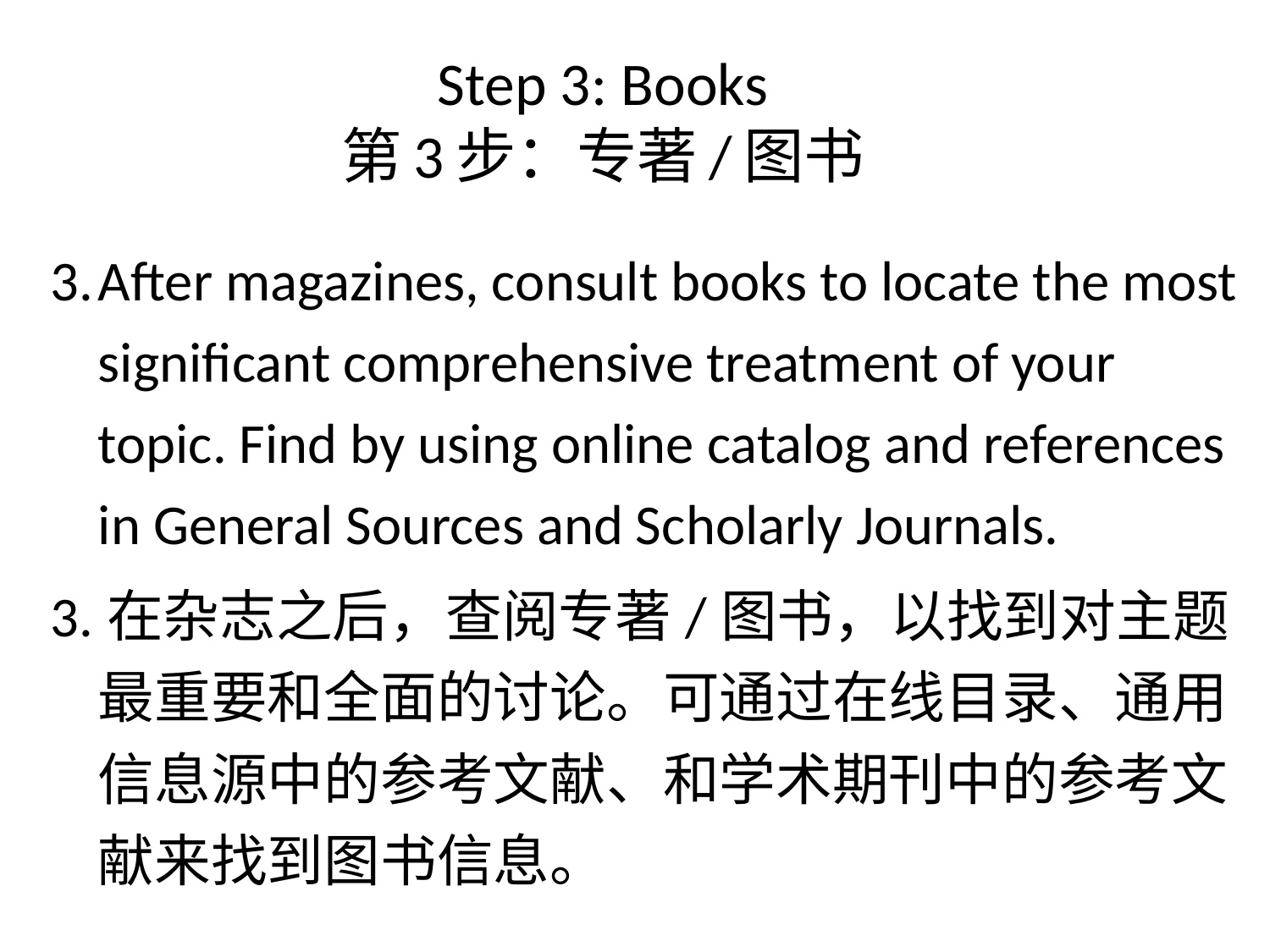

# Step 3: Books 第3步：专著/图书
3.	After magazines, consult books to locate the most significant comprehensive treatment of your topic. Find by using online catalog and references in General Sources and Scholarly Journals.
3.在杂志之后，查阅专著/图书，以找到对主题最重要和全面的讨论。可通过在线目录、通用信息源中的参考文献、和学术期刊中的参考文献来找到图书信息。